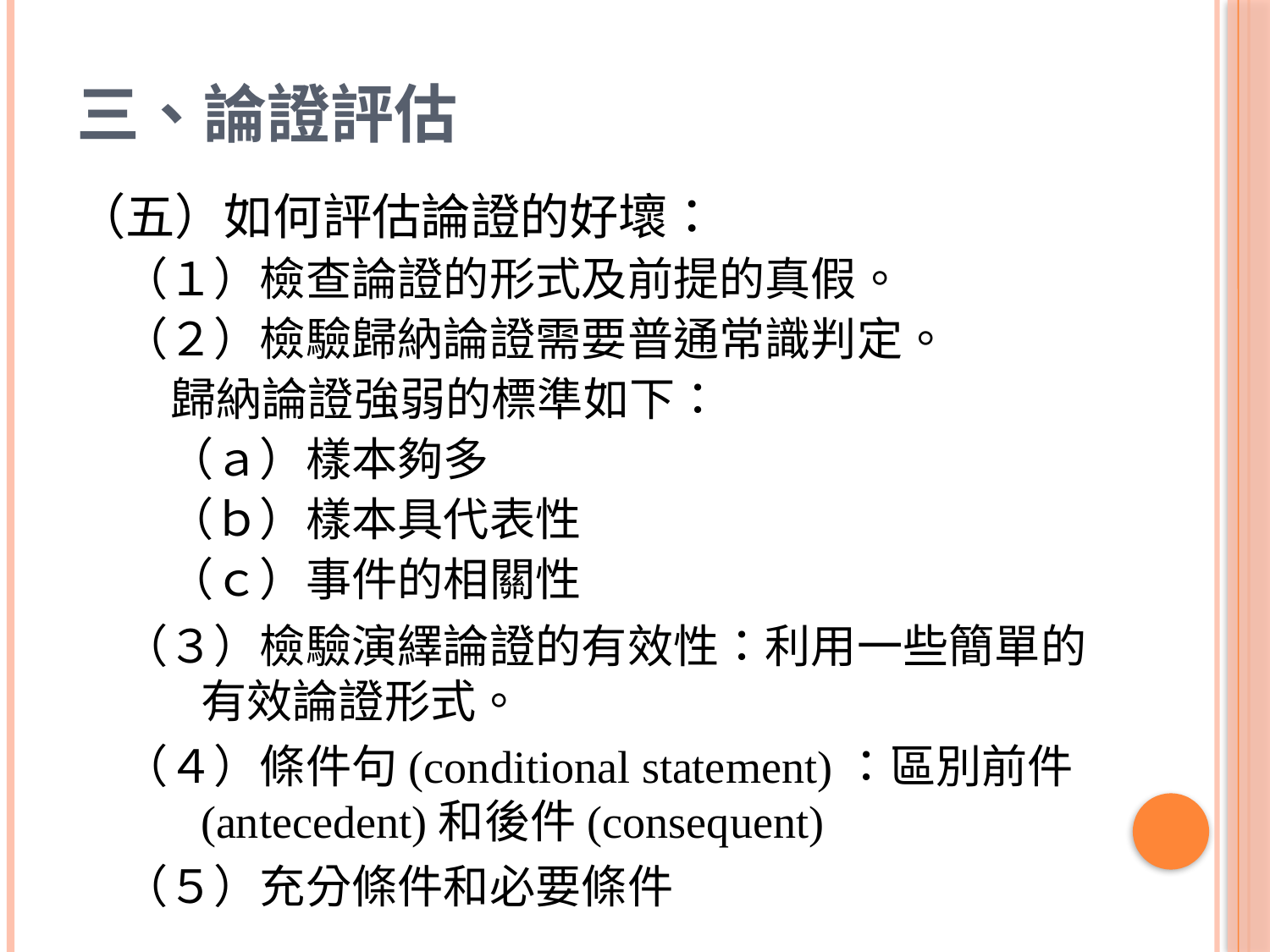

# 三、論證評估
（五）如何評估論證的好壞：
　（１）檢查論證的形式及前提的真假。
　（２）檢驗歸納論證需要普通常識判定。
        歸納論證強弱的標準如下：
　　（ａ）樣本夠多
　　（ｂ）樣本具代表性
　　（ｃ）事件的相關性
　（３）檢驗演繹論證的有效性：利用一些簡單的有效論證形式。
　（４）條件句(conditional statement)：區別前件(antecedent)和後件(consequent)
　（５）充分條件和必要條件